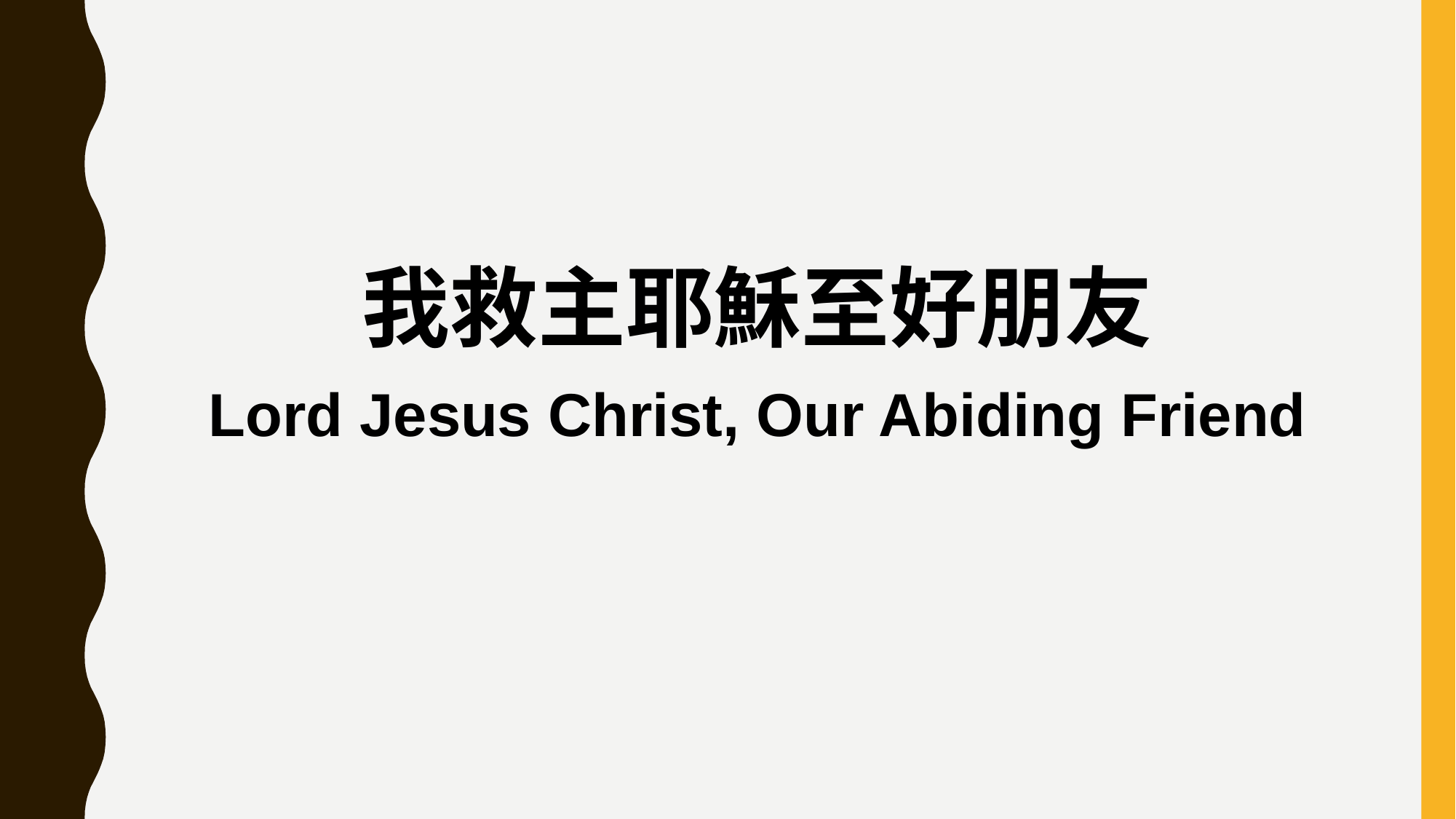

我救主耶穌至好朋友
Lord Jesus Christ, Our Abiding Friend